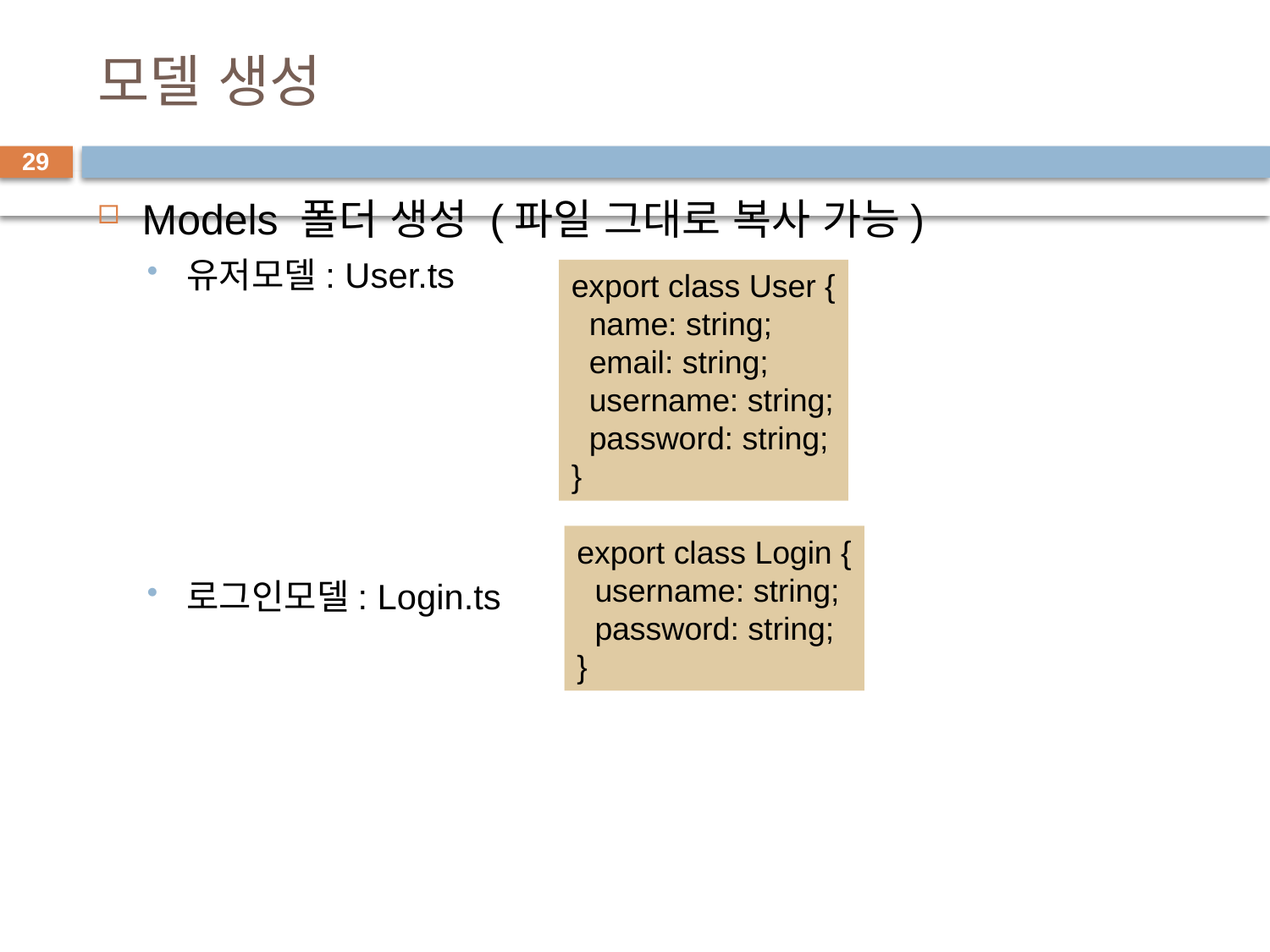

# 모델 생성
29
Models 폴더 생성 (파일 그대로 복사 가능)
유저모델: User.ts

로그인모델: Login.ts
export class User {
  name: string;
  email: string;
  username: string;
  password: string;
}
export class Login {
  username: string;
  password: string;
}